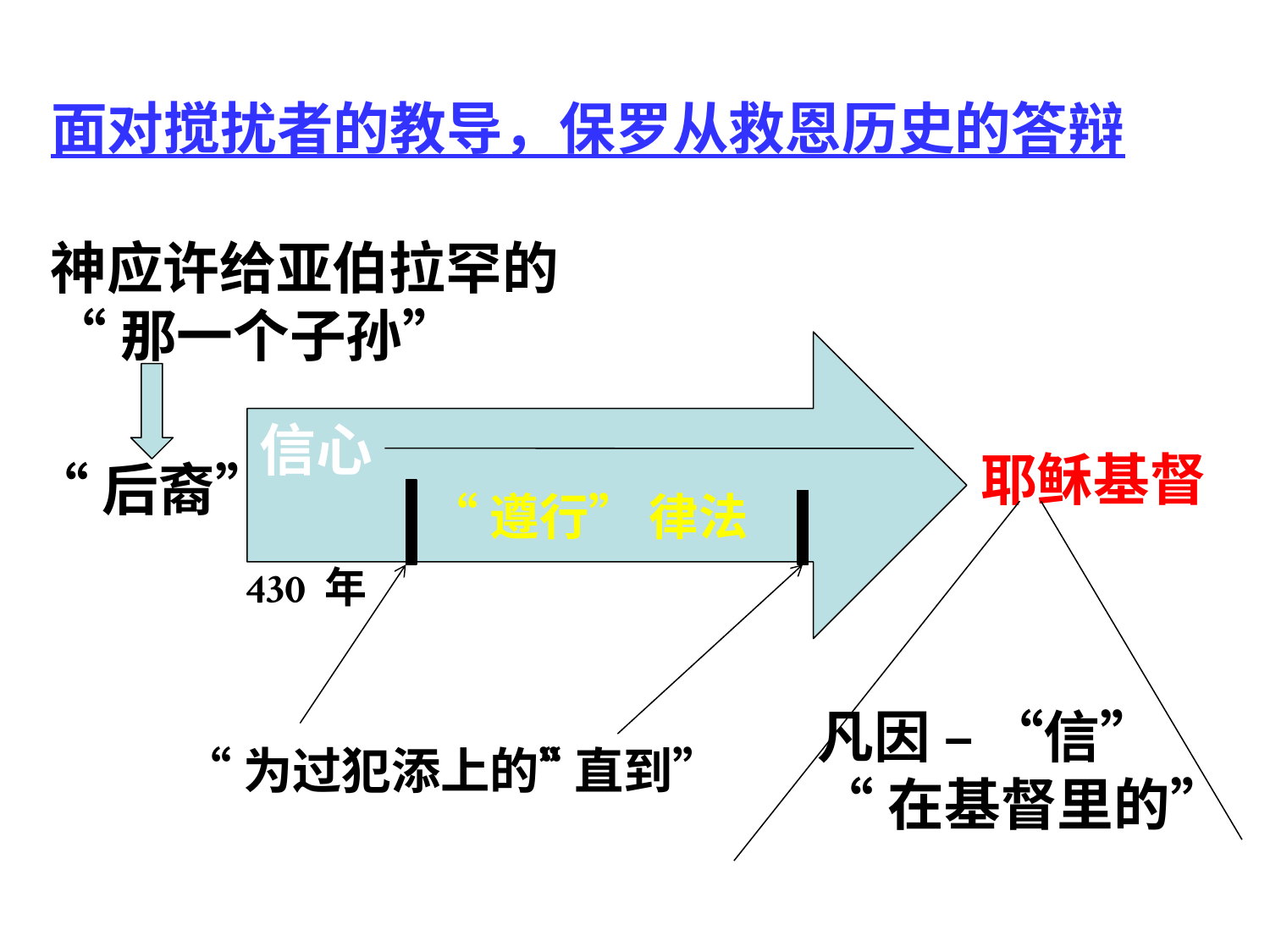

面对搅扰者的教导，保罗从救恩历史的答辩
神应许给亚伯拉罕的
“那一个子孙”

信心

耶稣基督
“后裔”

“遵行” 律法

430 年
凡因 – “信”
“在基督里的”
“为过犯添上的”
“直到”